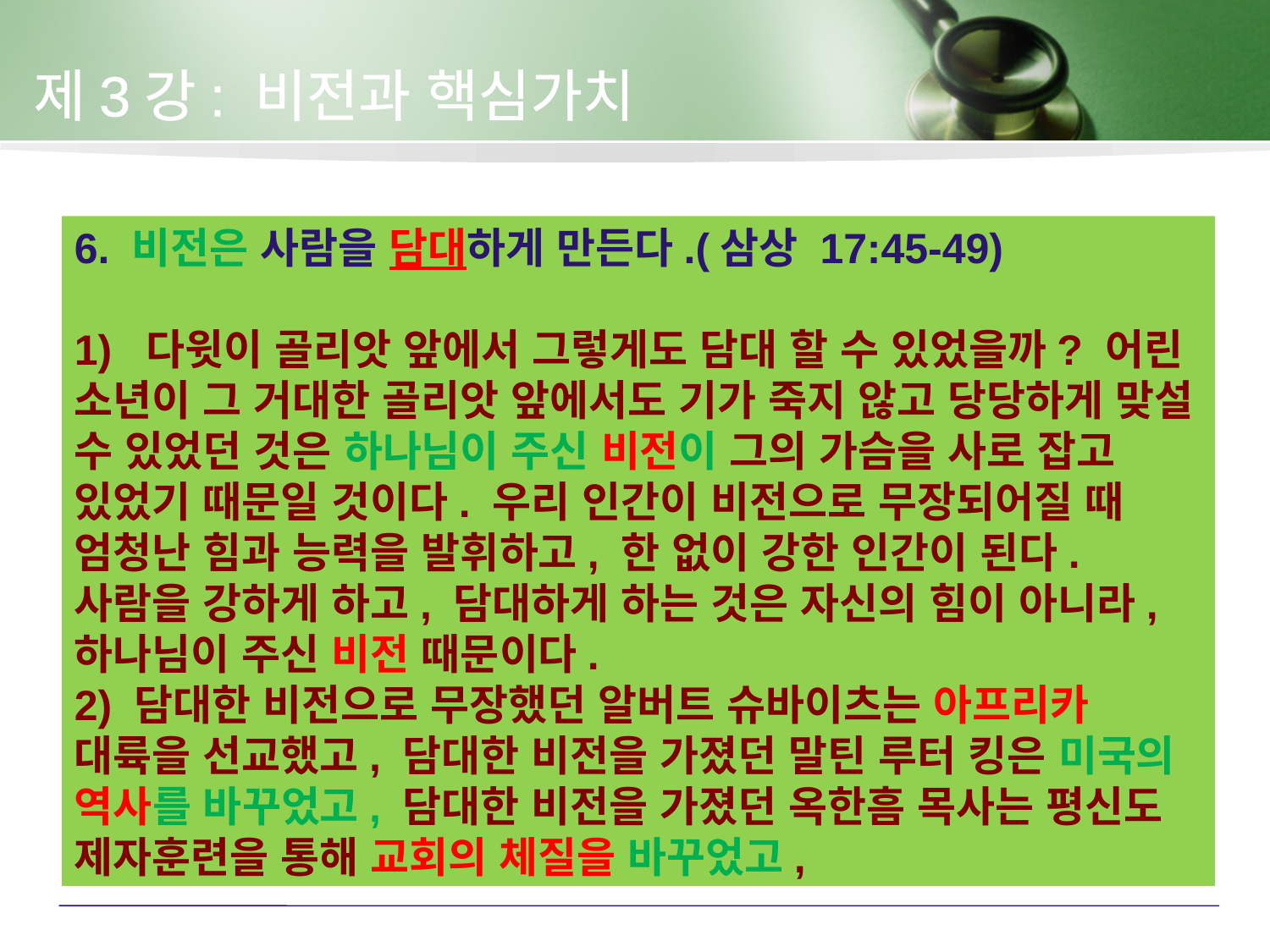

제3강: 비전과 핵심가치

6. 비전은 사람을 담대하게 만든다.(삼상 17:45-49)

1)  다윗이 골리앗 앞에서 그렇게도 담대 할 수 있었을까? 어린 소년이 그 거대한 골리앗 앞에서도 기가 죽지 않고 당당하게 맞설 수 있었던 것은 하나님이 주신 비전이 그의 가슴을 사로 잡고 있었기 때문일 것이다. 우리 인간이 비전으로 무장되어질 때 엄청난 힘과 능력을 발휘하고, 한 없이 강한 인간이 된다. 사람을 강하게 하고, 담대하게 하는 것은 자신의 힘이 아니라, 하나님이 주신 비전 때문이다.
2) 담대한 비전으로 무장했던 알버트 슈바이츠는 아프리카 대륙을 선교했고, 담대한 비전을 가졌던 말틴 루터 킹은 미국의 역사를 바꾸었고, 담대한 비전을 가졌던 옥한흠 목사는 평신도 제자훈련을 통해 교회의 체질을 바꾸었고,